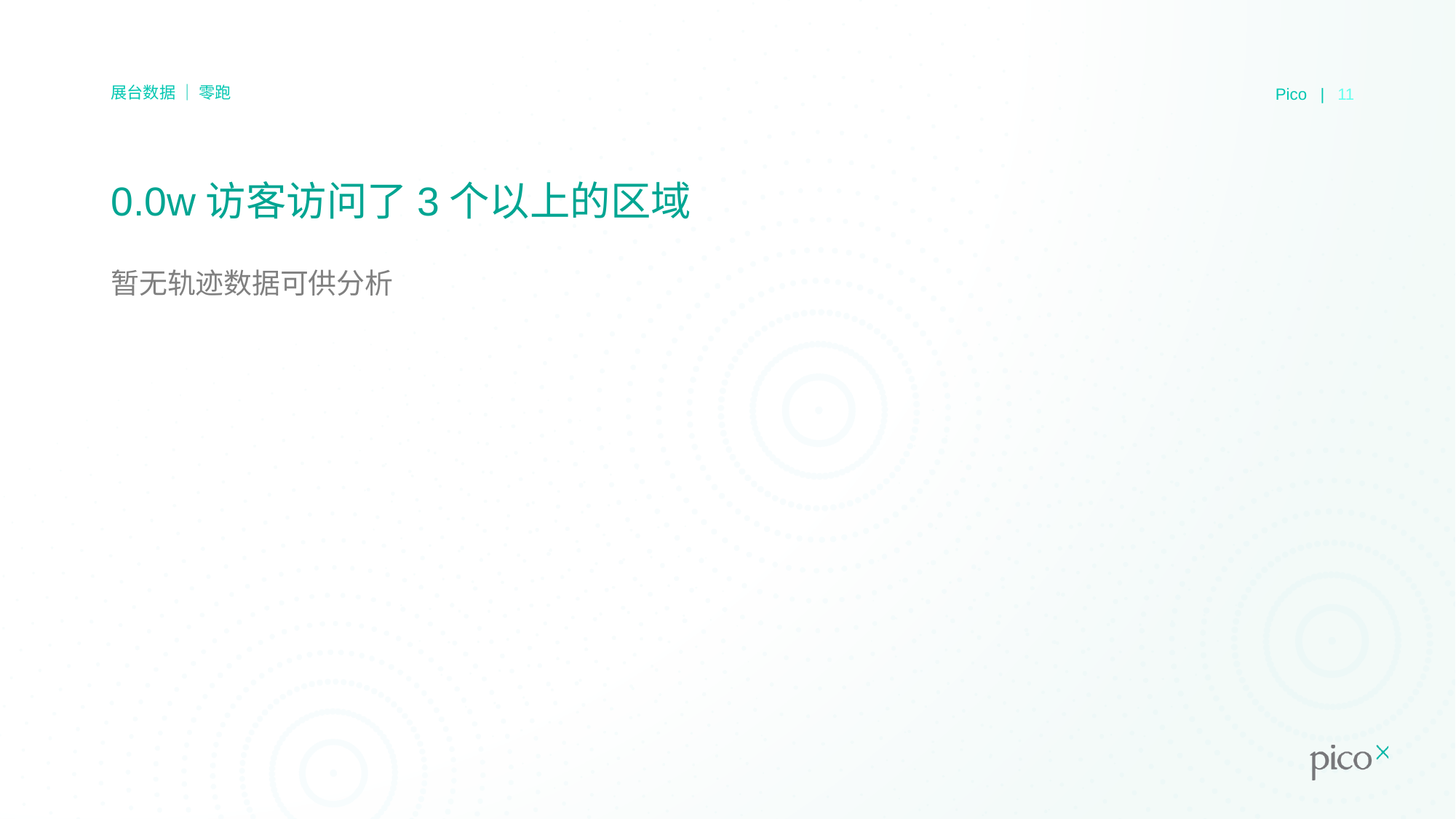

Pico   |
11
展台数据 ｜ 零跑
# 0.0w访客访问了3个以上的区域
暂无轨迹数据可供分析